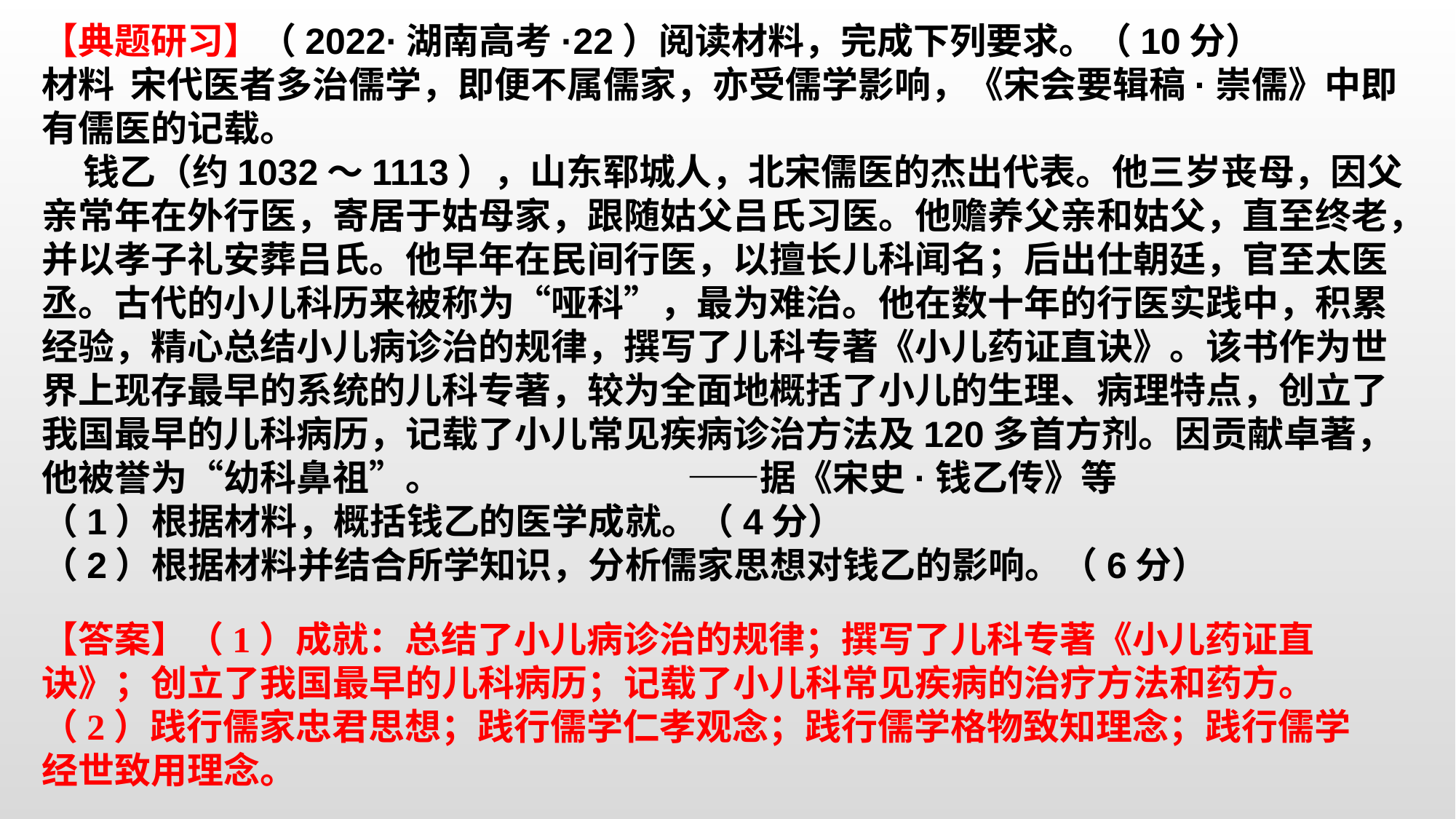

【典题研习】（2022·湖南高考·22）阅读材料，完成下列要求。（10分）
材料  宋代医者多治儒学，即便不属儒家，亦受儒学影响，《宋会要辑稿·崇儒》中即有儒医的记载。
    钱乙（约1032～1113），山东郓城人，北宋儒医的杰出代表。他三岁丧母，因父亲常年在外行医，寄居于姑母家，跟随姑父吕氏习医。他赡养父亲和姑父，直至终老，并以孝子礼安葬吕氏。他早年在民间行医，以擅长儿科闻名；后出仕朝廷，官至太医丞。古代的小儿科历来被称为“哑科”，最为难治。他在数十年的行医实践中，积累经验，精心总结小儿病诊治的规律，撰写了儿科专著《小儿药证直诀》。该书作为世界上现存最早的系统的儿科专著，较为全面地概括了小儿的生理、病理特点，创立了我国最早的儿科病历，记载了小儿常见疾病诊治方法及120多首方剂。因贡献卓著，他被誉为“幼科鼻祖”。                              ——据《宋史·钱乙传》等
（1）根据材料，概括钱乙的医学成就。（4分）
（2）根据材料并结合所学知识，分析儒家思想对钱乙的影响。（6分）
【答案】（1）成就：总结了小儿病诊治的规律；撰写了儿科专著《小儿药证直诀》；创立了我国最早的儿科病历；记载了小儿科常见疾病的治疗方法和药方。
（2）践行儒家忠君思想；践行儒学仁孝观念；践行儒学格物致知理念；践行儒学经世致用理念。